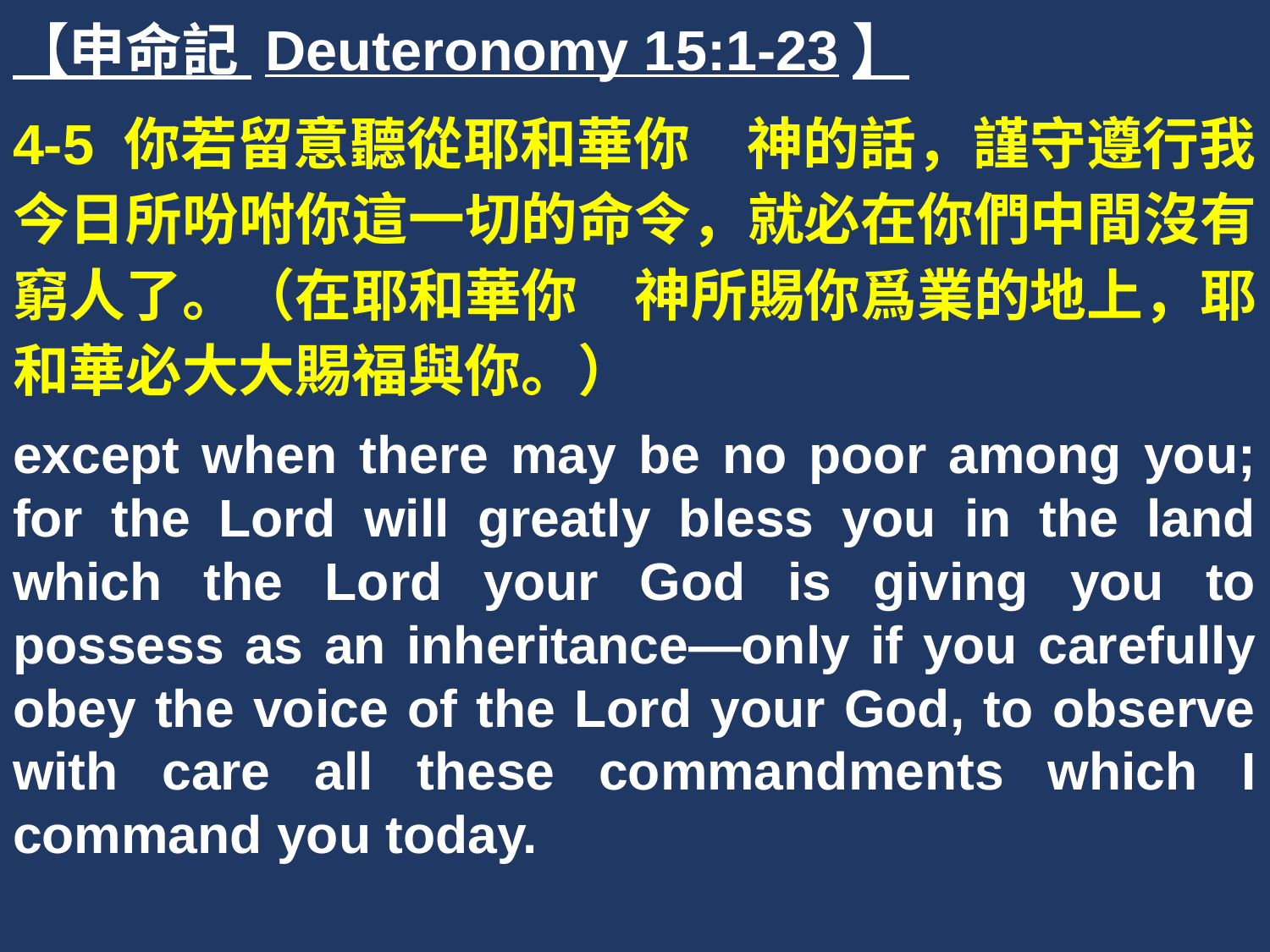

【申命記 Deuteronomy 15:1-23】
4-5 你若留意聽從耶和華你　神的話，謹守遵行我今日所吩咐你這一切的命令，就必在你們中間沒有窮人了。（在耶和華你　神所賜你爲業的地上，耶和華必大大賜福與你。）
except when there may be no poor among you; for the Lord will greatly bless you in the land which the Lord your God is giving you to possess as an inheritance—only if you carefully obey the voice of the Lord your God, to observe with care all these commandments which I command you today.